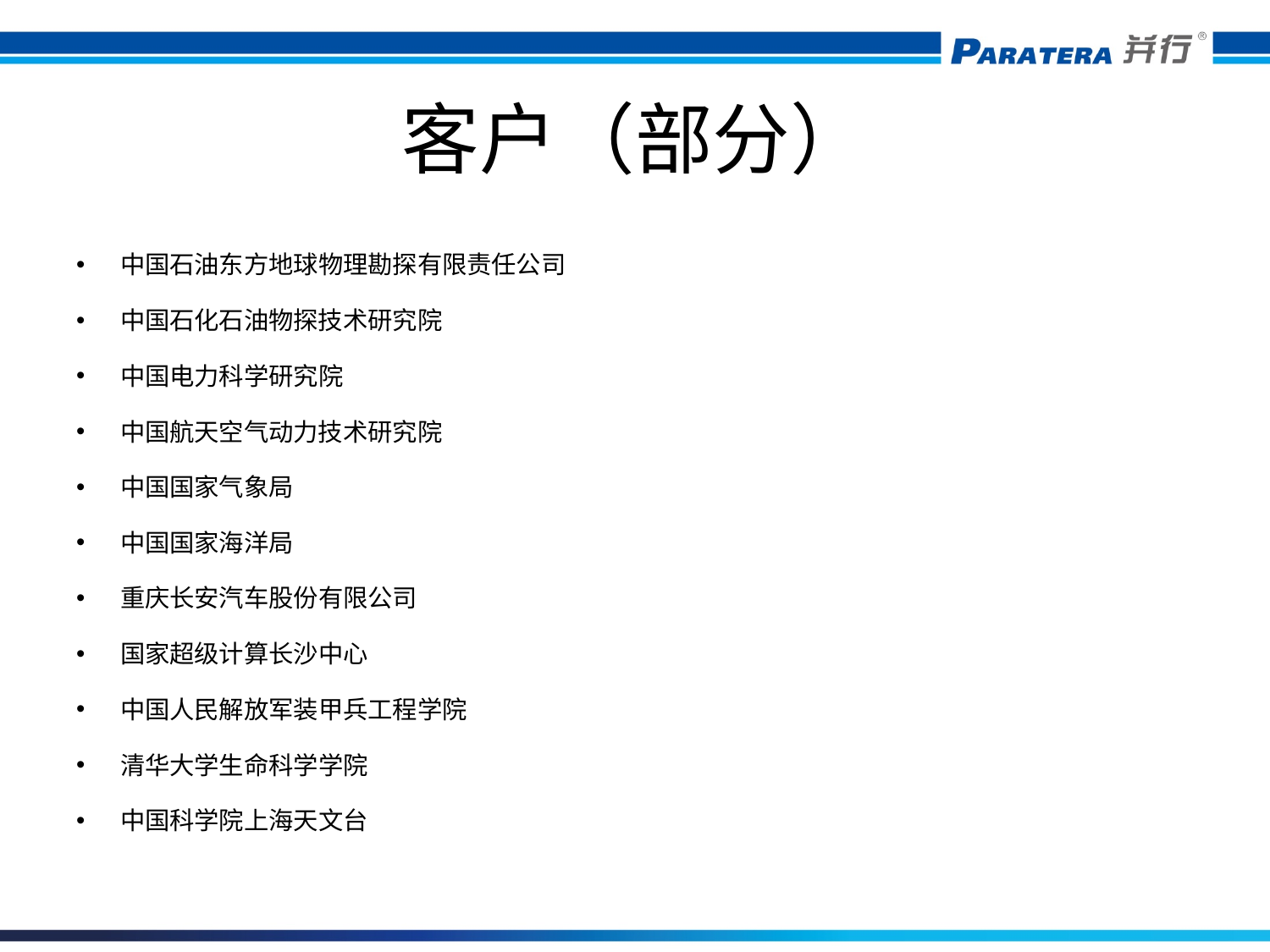

# 客户（部分）
中国石油东方地球物理勘探有限责任公司
中国石化石油物探技术研究院
中国电力科学研究院
中国航天空气动力技术研究院
中国国家气象局
中国国家海洋局
重庆长安汽车股份有限公司
国家超级计算长沙中心
中国人民解放军装甲兵工程学院
清华大学生命科学学院
中国科学院上海天文台